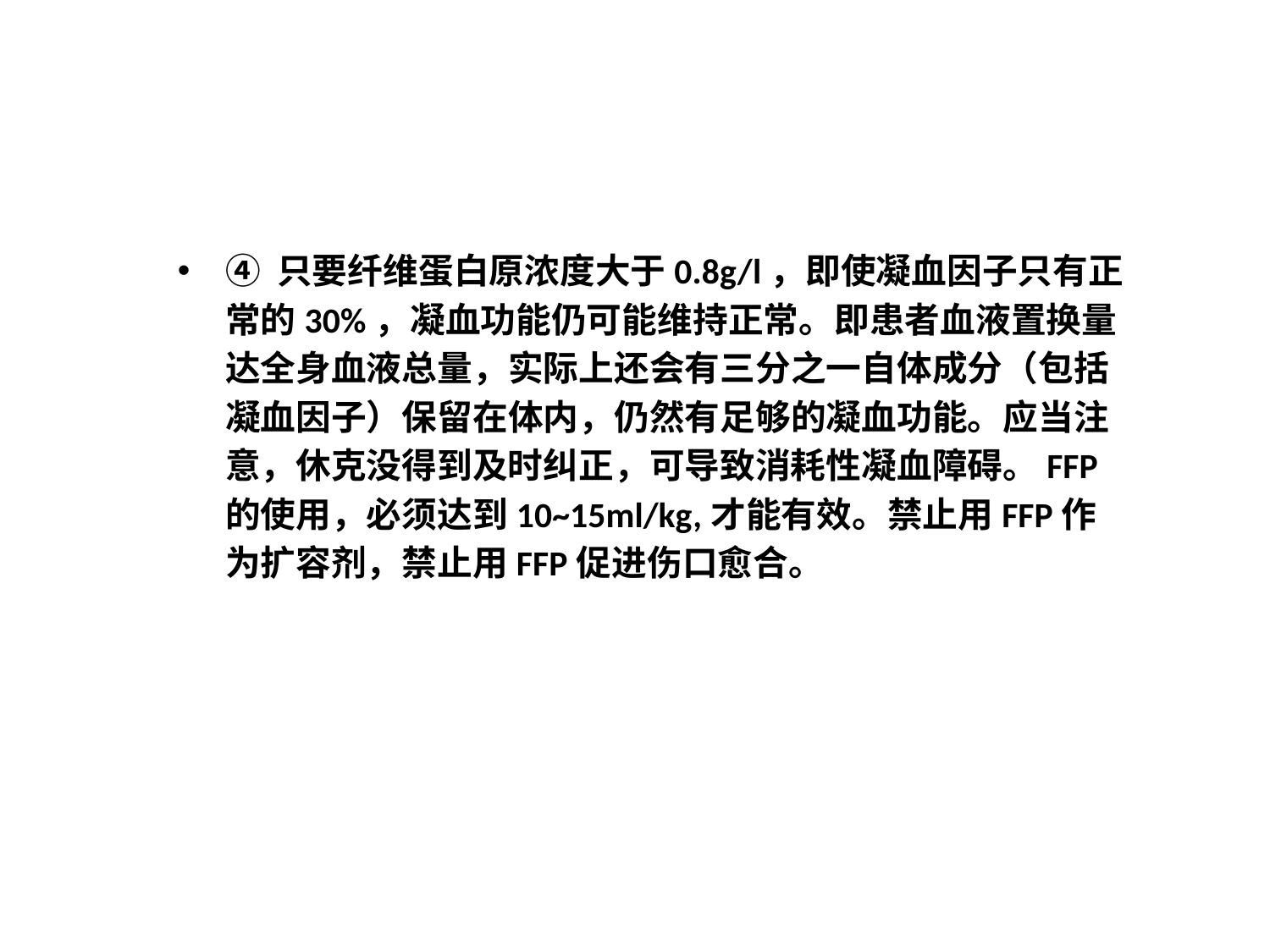

④ 只要纤维蛋白原浓度大于0.8g/l，即使凝血因子只有正常的30%，凝血功能仍可能维持正常。即患者血液置换量达全身血液总量，实际上还会有三分之一自体成分（包括凝血因子）保留在体内，仍然有足够的凝血功能。应当注意，休克没得到及时纠正，可导致消耗性凝血障碍。FFP的使用，必须达到10~15ml/kg,才能有效。禁止用FFP作为扩容剂，禁止用FFP促进伤口愈合。